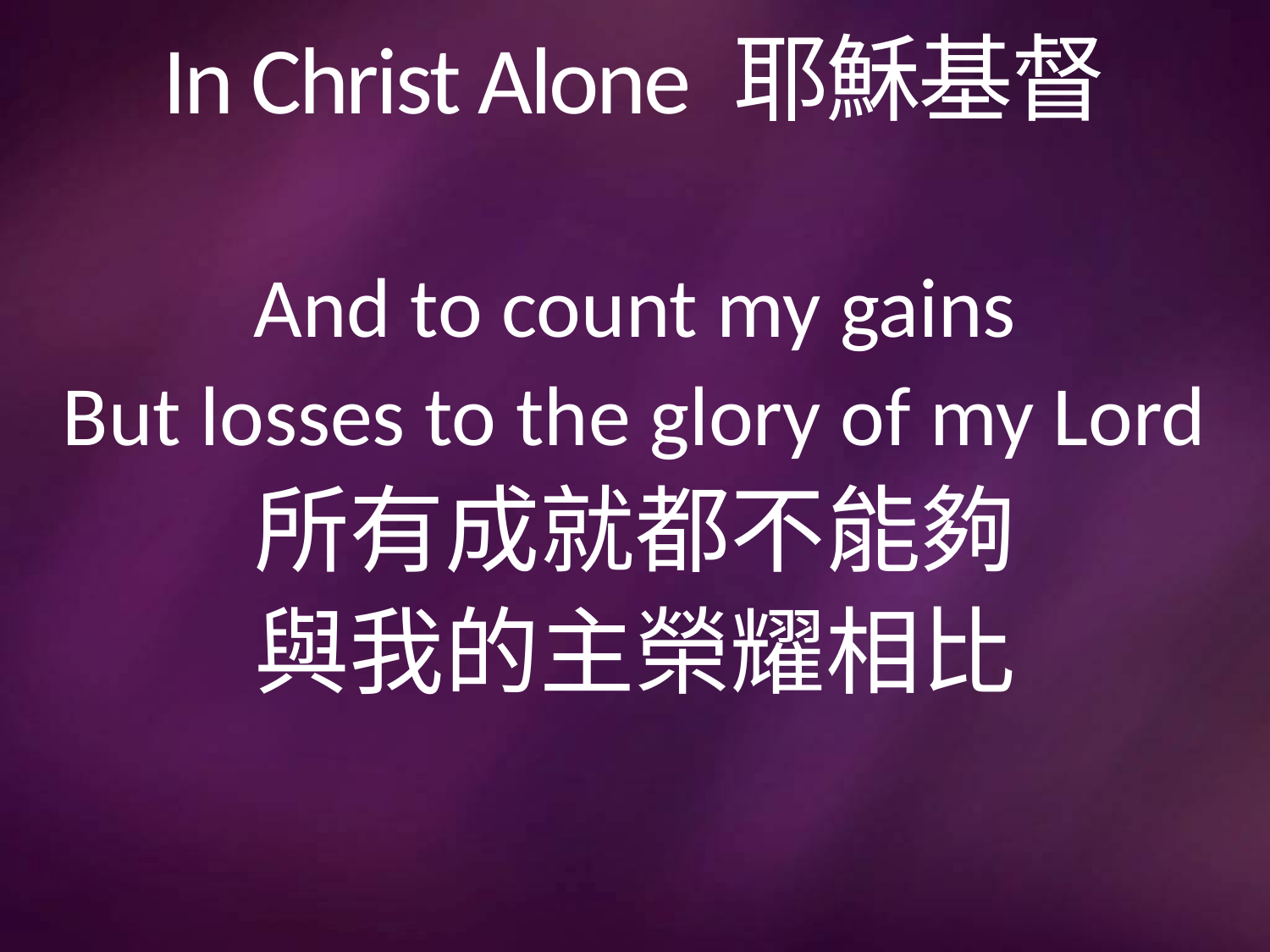

# In Christ Alone 耶穌基督
And to count my gains
But losses to the glory of my Lord
所有成就都不能夠
與我的主榮耀相比